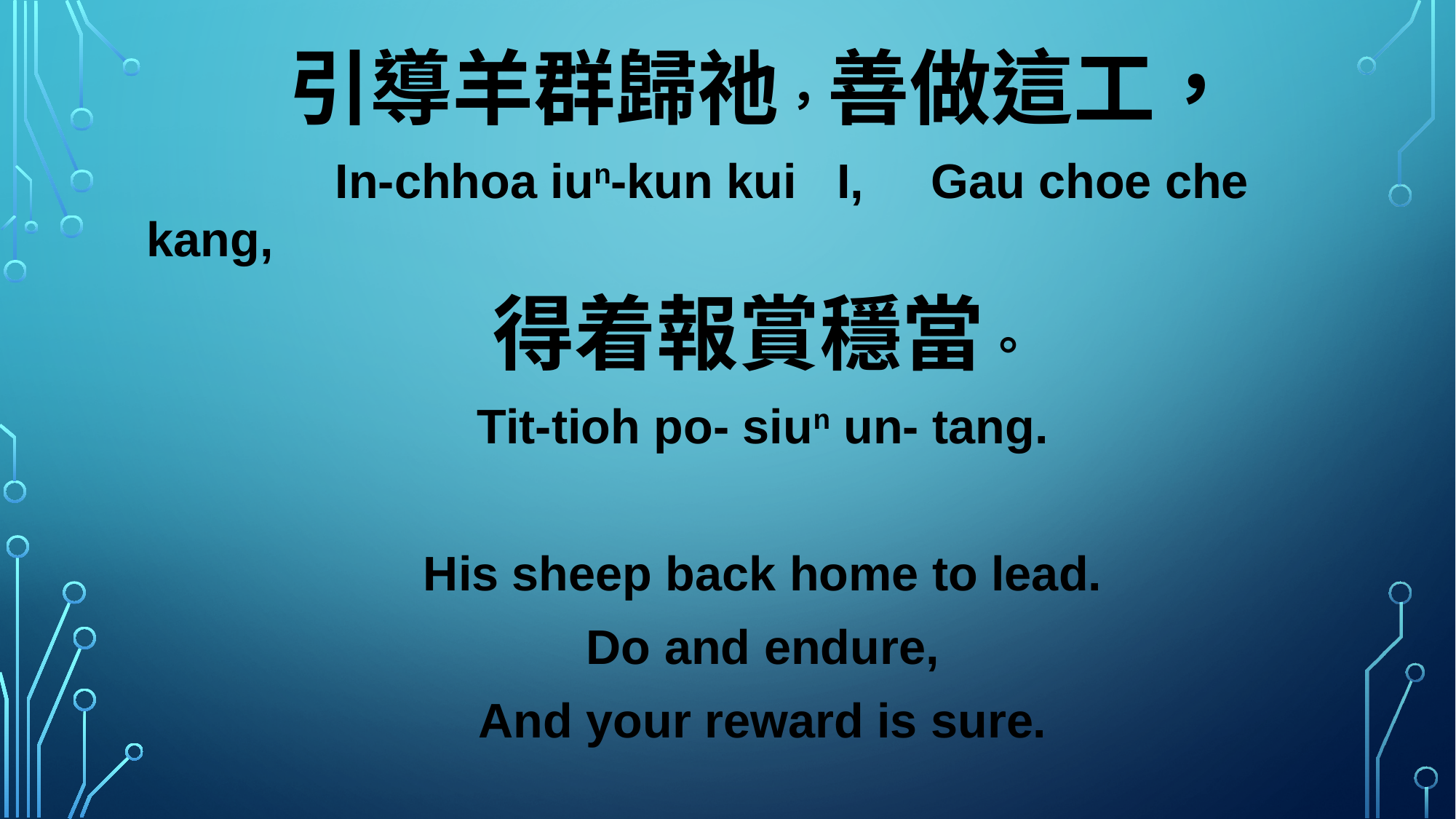

引導羊群歸祂，善做這工，
              In-chhoa iun-kun kui   I,     Gau choe che kang,
得着報賞穩當。
Tit-tioh po- siun un- tang.

His sheep back home to lead.
Do and endure,
And your reward is sure.